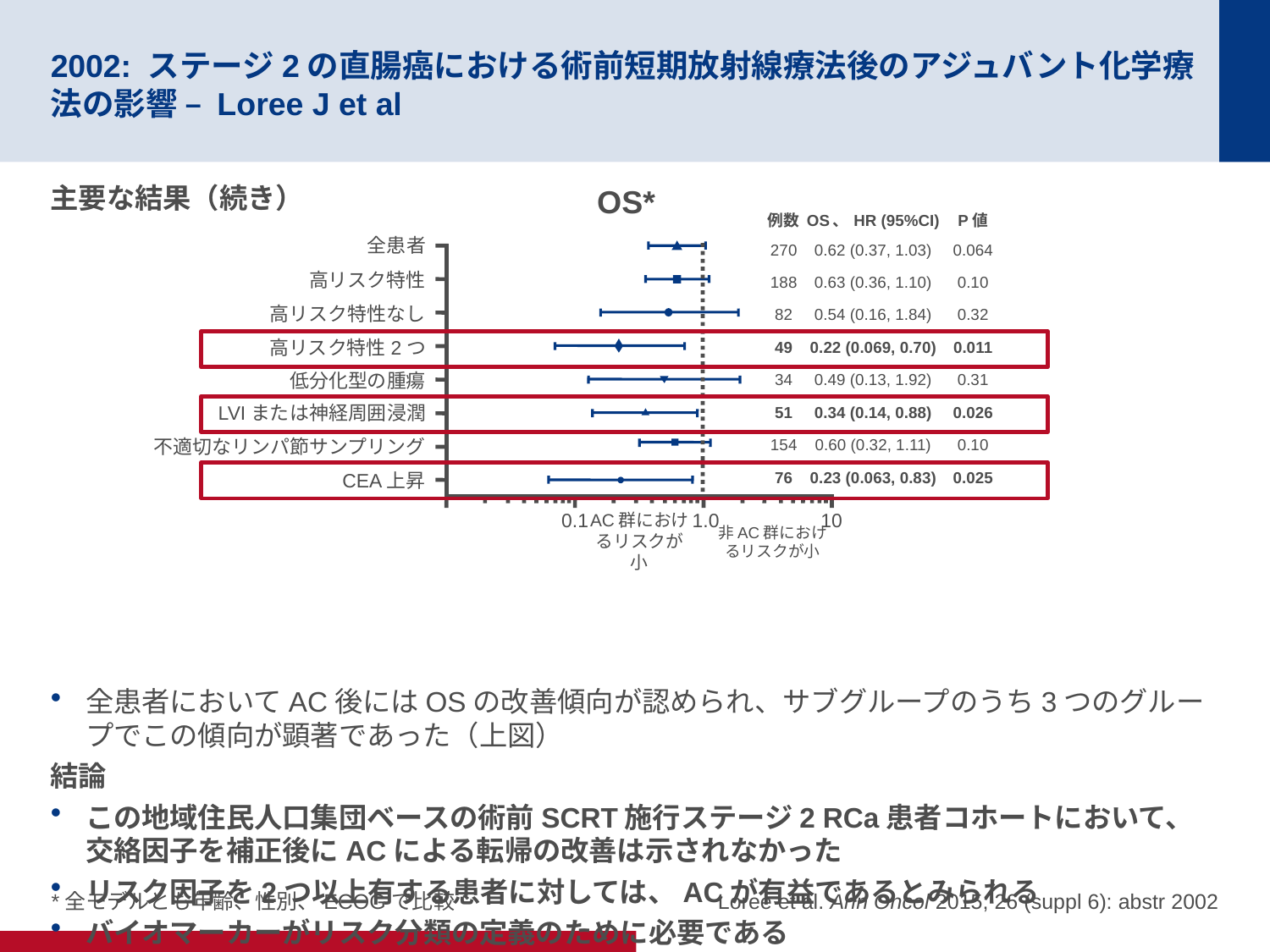

# 2002: ステージ2の直腸癌における術前短期放射線療法後のアジュバント化学療法の影響 – Loree J et al
主要な結果（続き）

全患者においてAC後にはOSの改善傾向が認められ、サブグループのうち3つのグループでこの傾向が顕著であった（上図）
結論
この地域住民人口集団ベースの術前SCRT施行ステージ2 RCa患者コホートにおいて、交絡因子を補正後にACによる転帰の改善は示されなかった
リスク因子を2つ以上有する患者に対しては、ACが有益であるとみられる
バイオマーカーがリスク分類の定義のために必要である

OS*
| 例数 | OS、HR (95%CI) | P値 |
| --- | --- | --- |
| 270 | 0.62 (0.37, 1.03) | 0.064 |
| 188 | 0.63 (0.36, 1.10) | 0.10 |
| 82 | 0.54 (0.16, 1.84) | 0.32 |
| 49 | 0.22 (0.069, 0.70) | 0.011 |
| 34 | 0.49 (0.13, 1.92) | 0.31 |
| 51 | 0.34 (0.14, 0.88) | 0.026 |
| 154 | 0.60 (0.32, 1.11) | 0.10 |
| 76 | 0.23 (0.063, 0.83) | 0.025 |
全患者

高リスク特性

高リスク特性なし

高リスク特性2つ

低分化型の腫瘍

LVIまたは神経周囲浸潤

不適切なリンパ節サンプリング

CEA上昇

10
1.0
0.1
AC群におけるリスクが小
非AC群におけるリスクが小
Loree et al. Ann Oncol 2015; 26 (suppl 6): abstr 2002
*全モデルとも年齢、性別、ECOGで比較